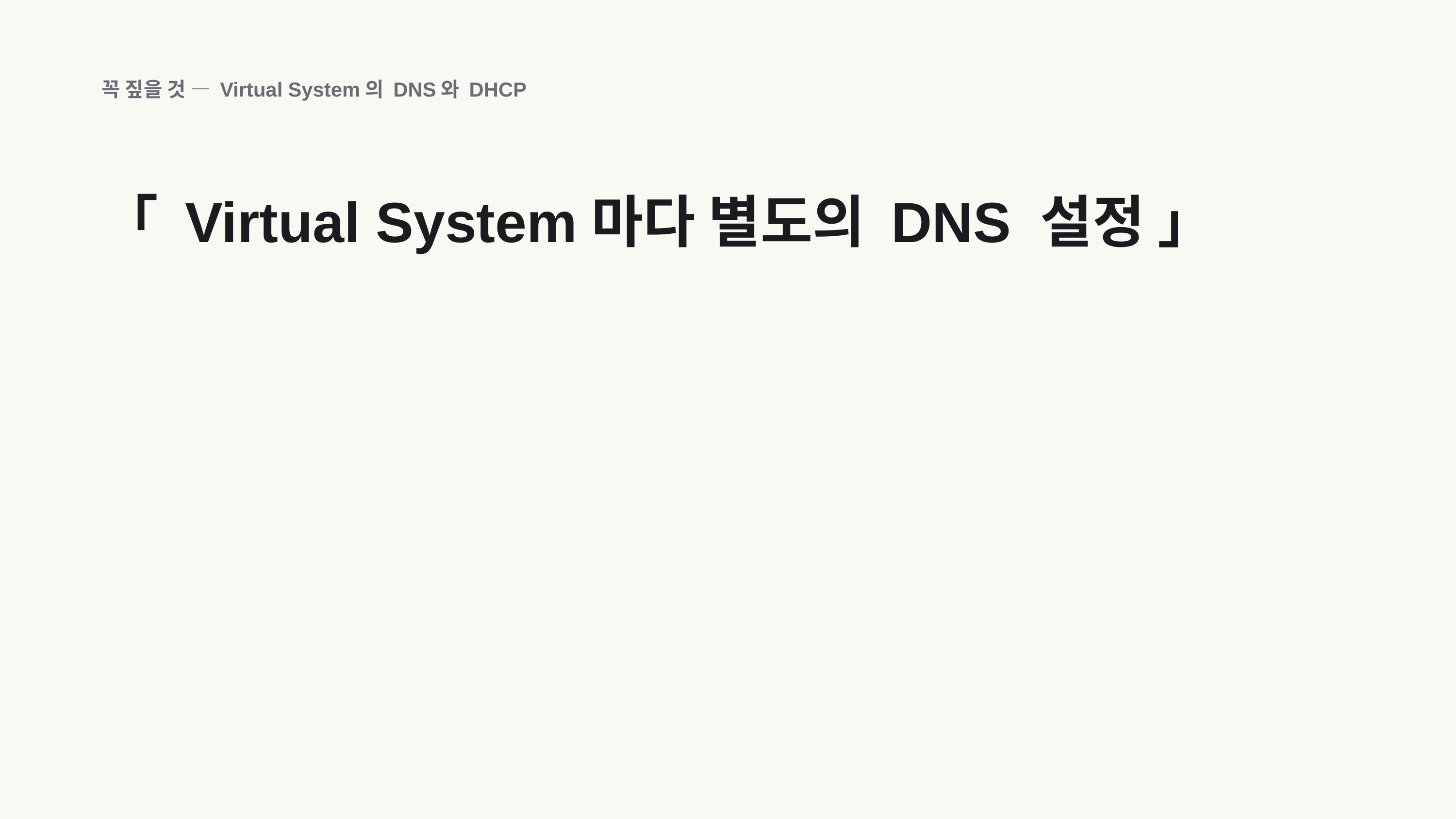

꼭 짚을 것 — Virtual System의 DNS와 DHCP
「 Virtual System마다 별도의 DNS 설정 」